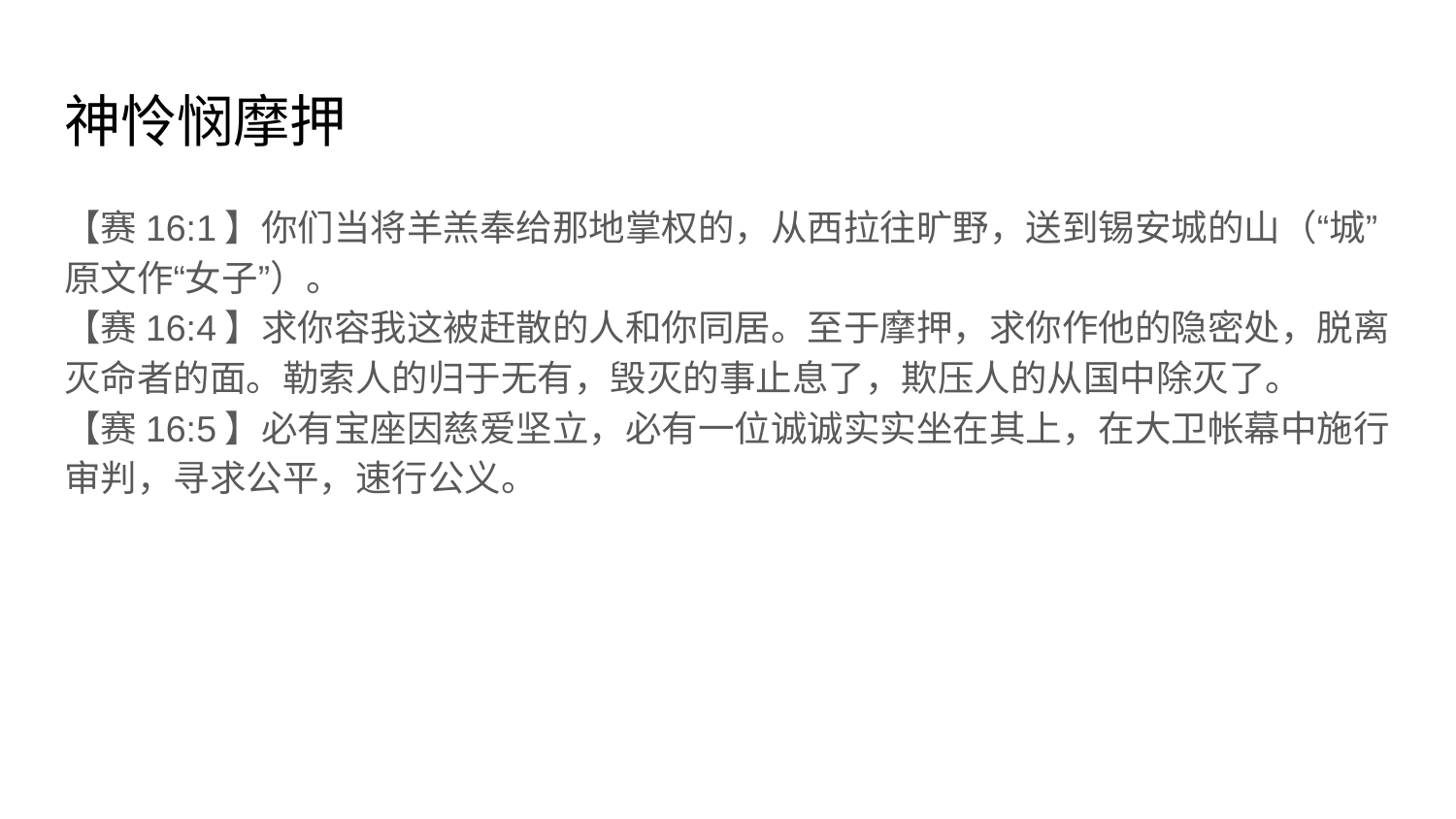

# 神怜悯摩押
【赛16:1】你们当将羊羔奉给那地掌权的，从西拉往旷野，送到锡安城的山（“城”原文作“女子”）。
【赛16:4】求你容我这被赶散的人和你同居。至于摩押，求你作他的隐密处，脱离灭命者的面。勒索人的归于无有，毁灭的事止息了，欺压人的从国中除灭了。
【赛16:5】必有宝座因慈爱坚立，必有一位诚诚实实坐在其上，在大卫帐幕中施行审判，寻求公平，速行公义。